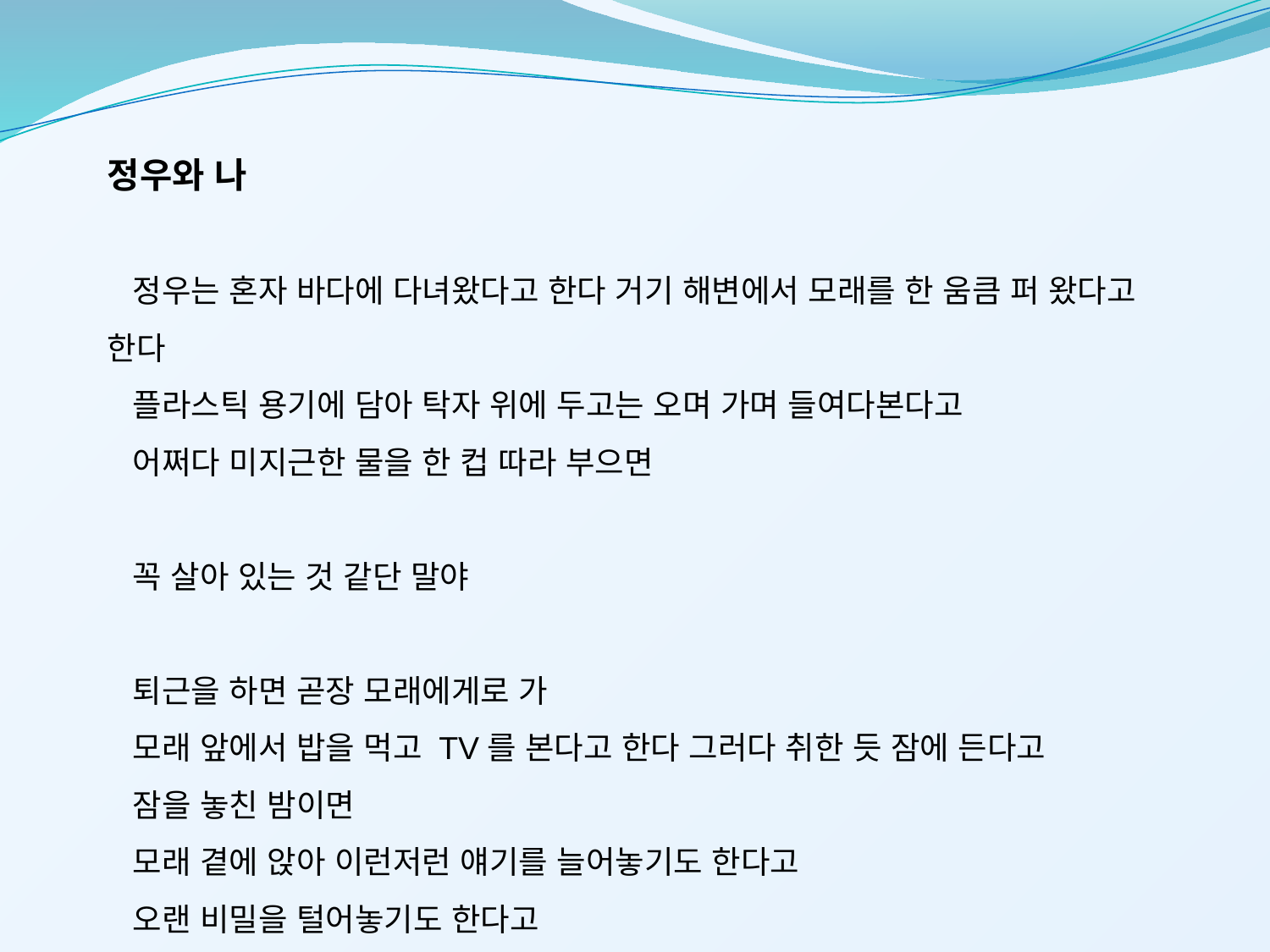

정우와 나

  정우는 혼자 바다에 다녀왔다고 한다 거기 해변에서 모래를 한 움큼 퍼 왔다고 한다
  플라스틱 용기에 담아 탁자 위에 두고는 오며 가며 들여다본다고
  어쩌다 미지근한 물을 한 컵 따라 부으면

  꼭 살아 있는 것 같단 말야

  퇴근을 하면 곧장 모래에게로 가
  모래 앞에서 밥을 먹고 TV를 본다고 한다 그러다 취한 듯 잠에 든다고
  잠을 놓친 밤이면
  모래 곁에 앉아 이런저런 얘기를 늘어놓기도 한다고
  오랜 비밀을 털어놓기도 한다고